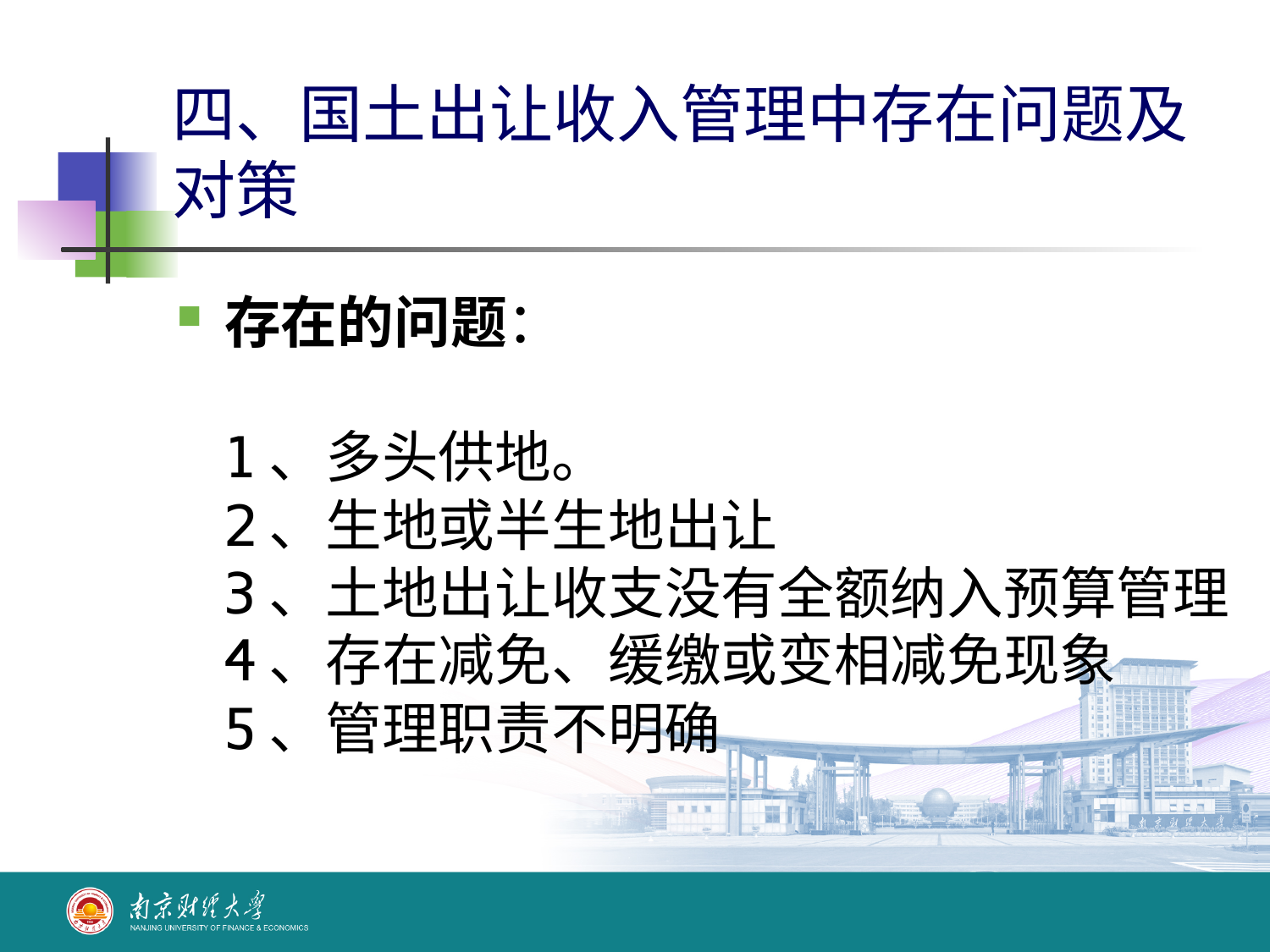

# 四、国土出让收入管理中存在问题及对策
存在的问题：
1、多头供地。
2、生地或半生地出让
3、土地出让收支没有全额纳入预算管理
4、存在减免、缓缴或变相减免现象
5、管理职责不明确